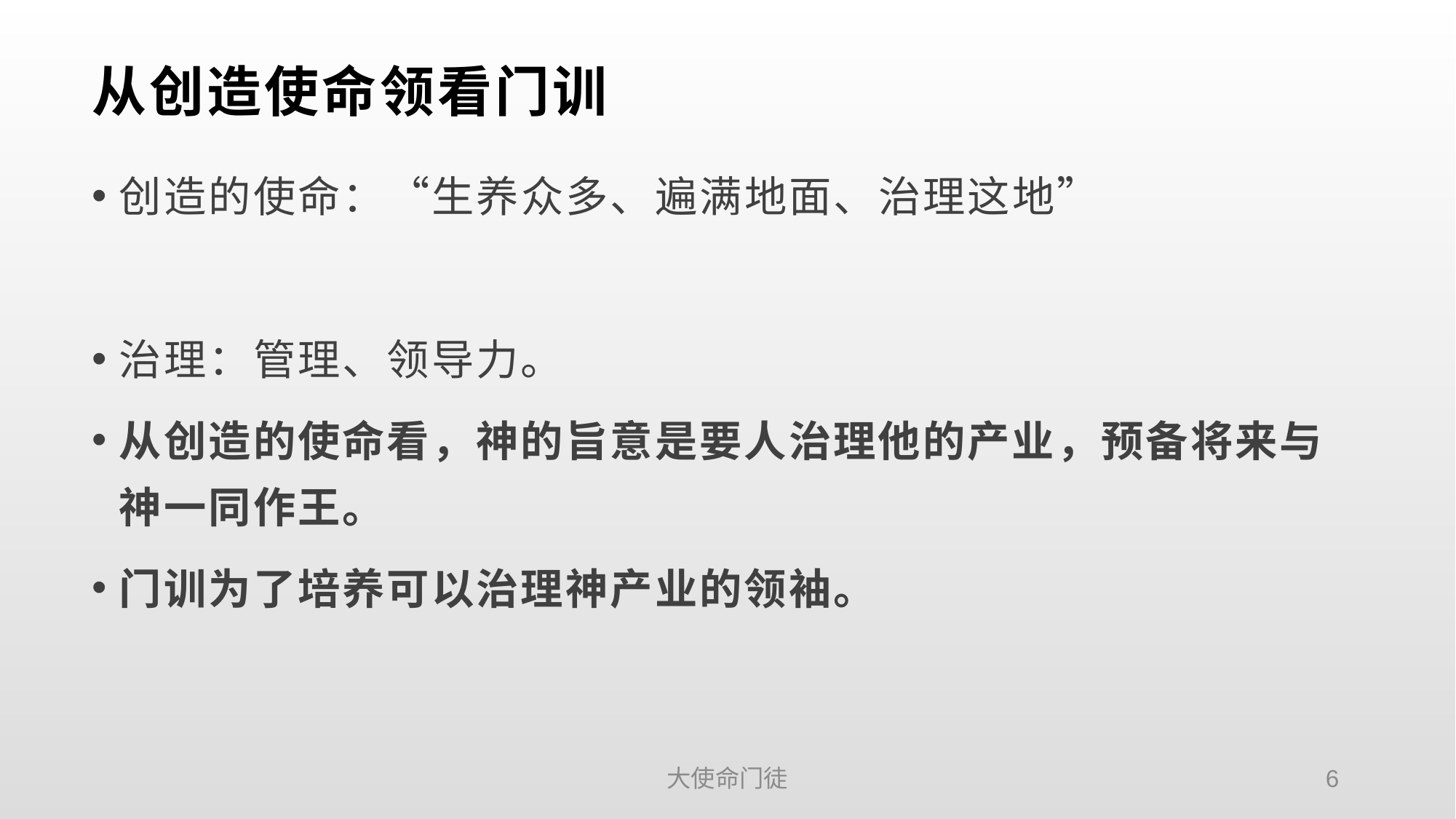

# 从创造使命领看门训
创造的使命：“生养众多、遍满地面、治理这地”

治理：管理、领导力。
从创造的使命看，神的旨意是要人治理他的产业，预备将来与神一同作王。
门训为了培养可以治理神产业的领袖。
大使命门徒
6